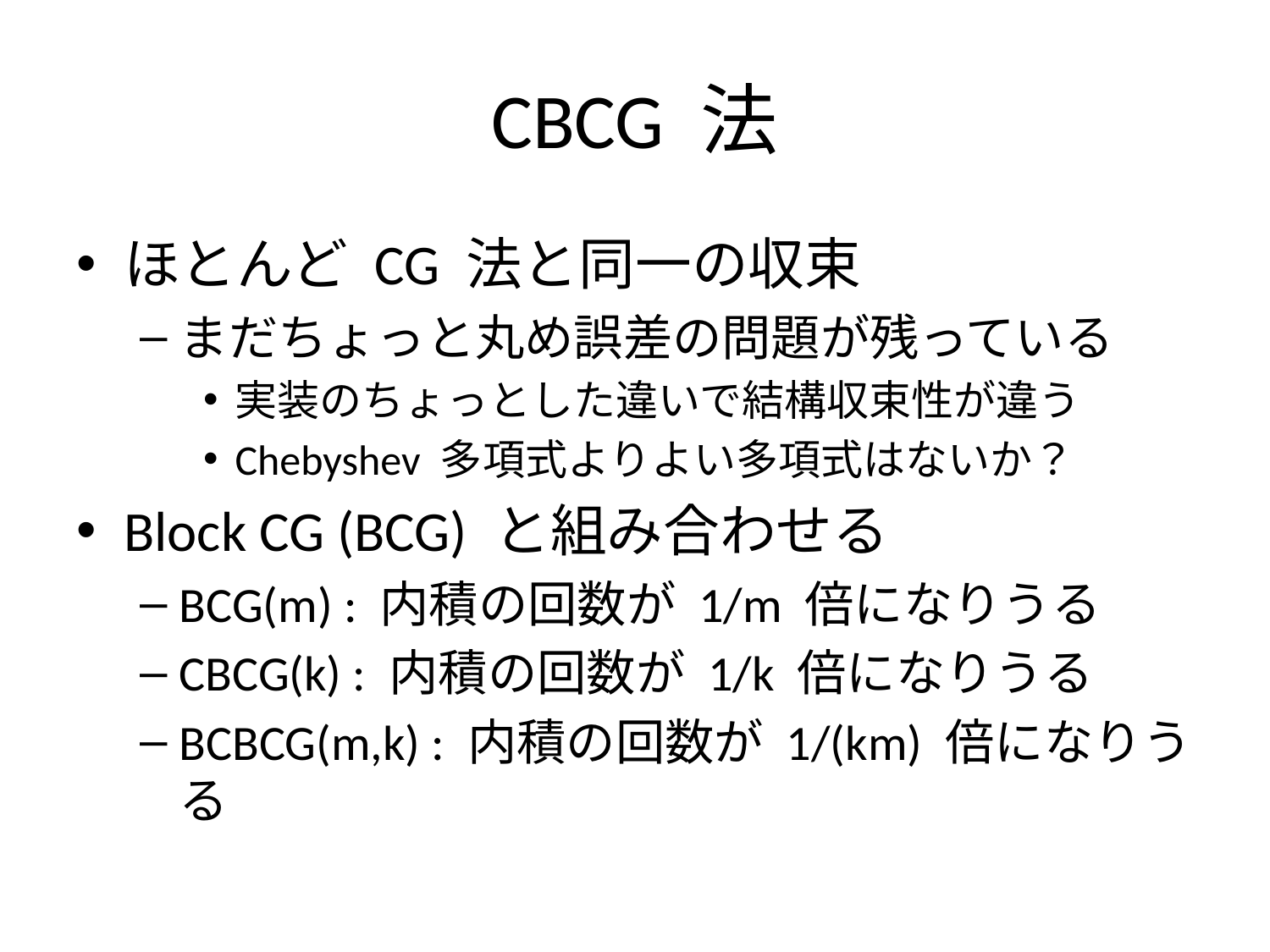

# CBCG 法
ほとんど CG 法と同一の収束
まだちょっと丸め誤差の問題が残っている
実装のちょっとした違いで結構収束性が違う
Chebyshev 多項式よりよい多項式はないか？
Block CG (BCG) と組み合わせる
BCG(m) : 内積の回数が 1/m 倍になりうる
CBCG(k) : 内積の回数が 1/k 倍になりうる
BCBCG(m,k) : 内積の回数が 1/(km) 倍になりうる